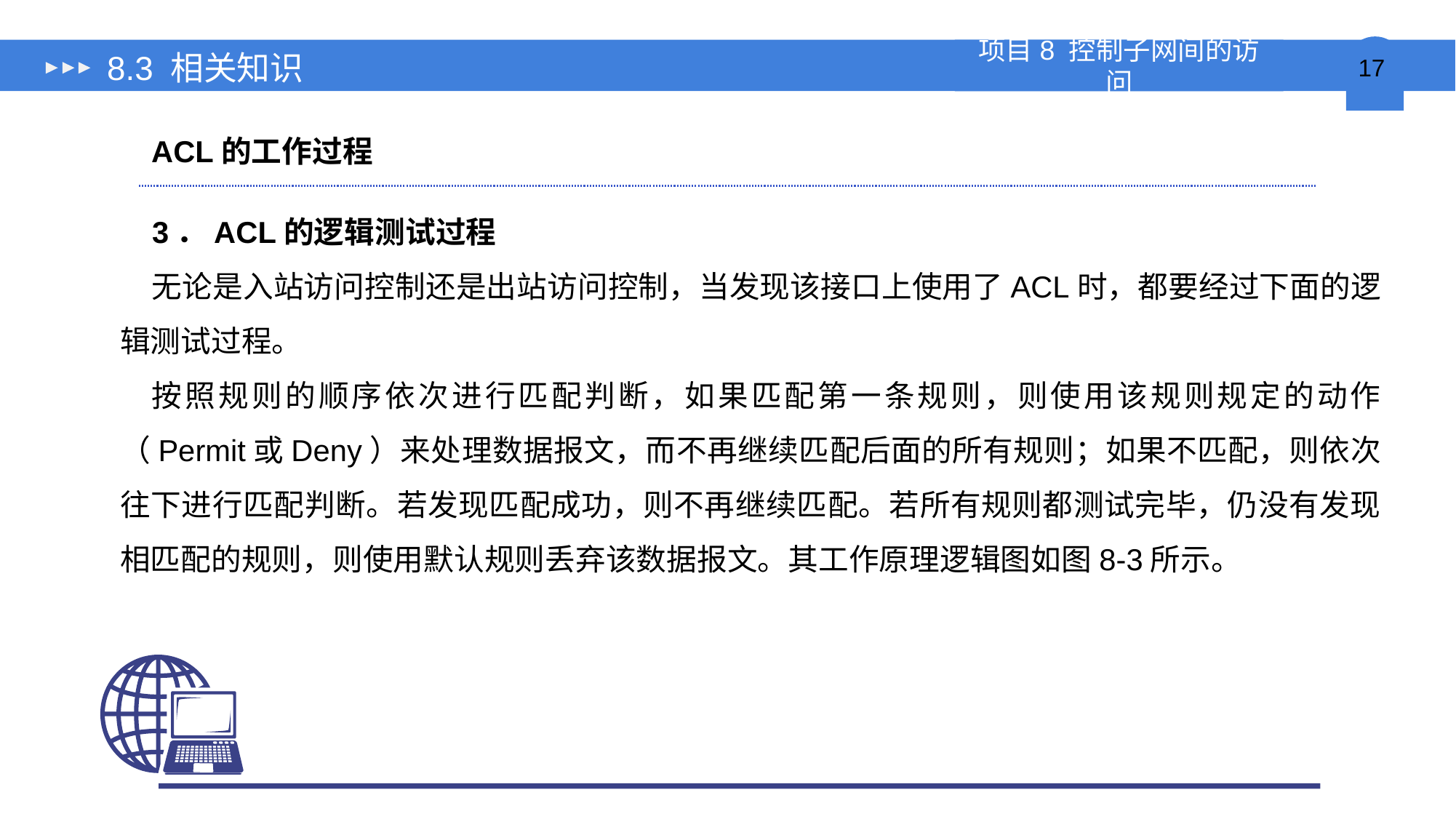

# 8.3 相关知识
ACL的工作过程

3．ACL的逻辑测试过程
无论是入站访问控制还是出站访问控制，当发现该接口上使用了ACL时，都要经过下面的逻辑测试过程。
按照规则的顺序依次进行匹配判断，如果匹配第一条规则，则使用该规则规定的动作（Permit或Deny）来处理数据报文，而不再继续匹配后面的所有规则；如果不匹配，则依次往下进行匹配判断。若发现匹配成功，则不再继续匹配。若所有规则都测试完毕，仍没有发现相匹配的规则，则使用默认规则丢弃该数据报文。其工作原理逻辑图如图8-3所示。